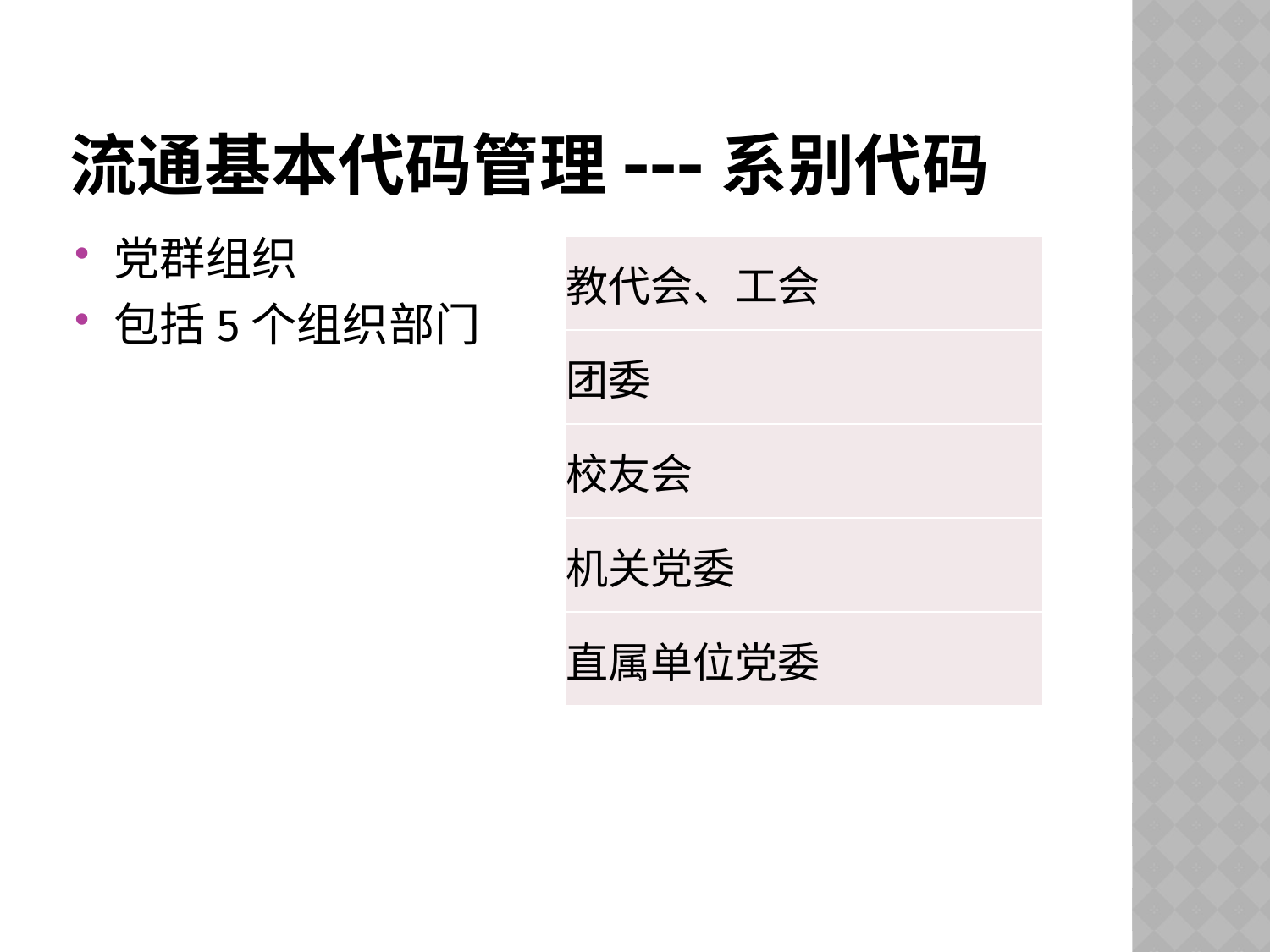

# 流通基本代码管理---系别代码
党群组织
包括5个组织部门
| 教代会、工会 |
| --- |
| 团委 |
| 校友会 |
| 机关党委 |
| 直属单位党委 |